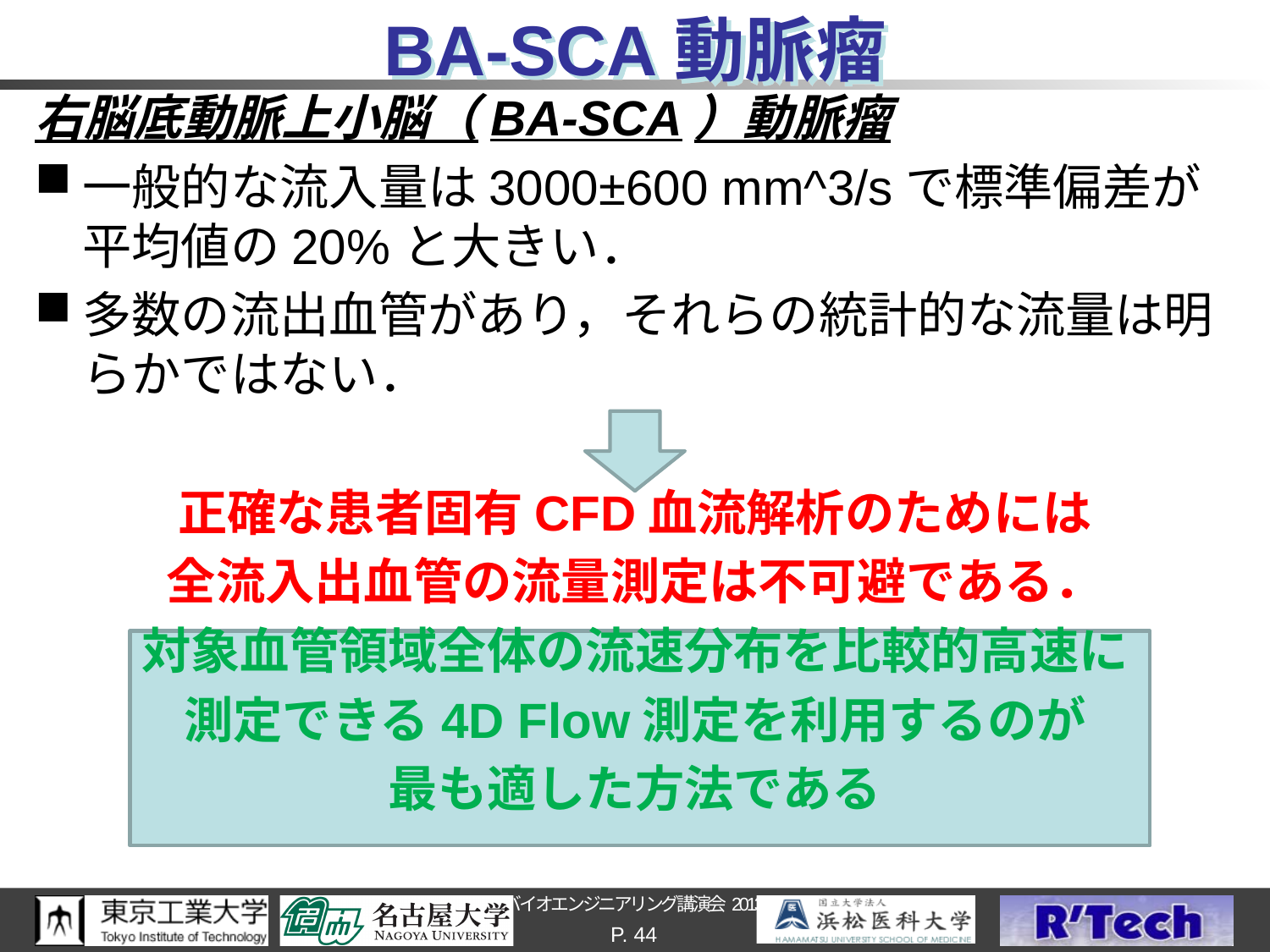

# BA-SCA動脈瘤
右脳底動脈上小脳（BA-SCA）動脈瘤
一般的な流入量は3000±600 mm^3/sで標準偏差が平均値の20%と大きい．
多数の流出血管があり，それらの統計的な流量は明らかではない．

正確な患者固有CFD血流解析のためには
全流入出血管の流量測定は不可避である．
対象血管領域全体の流速分布を比較的高速に
測定できる4D Flow測定を利用するのが
最も適した方法である

P. 44